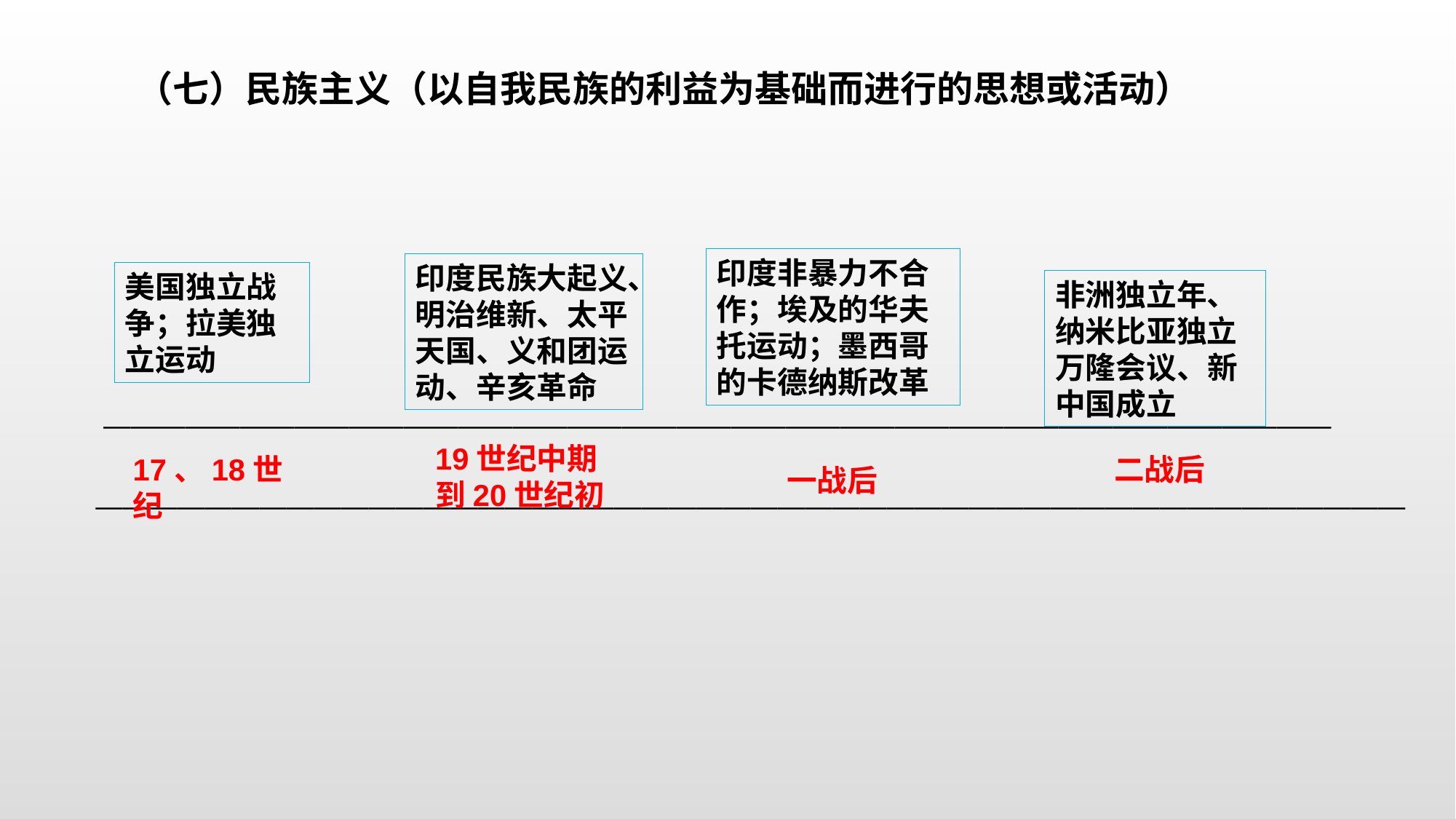

（七）民族主义（以自我民族的利益为基础而进行的思想或活动）
印度非暴力不合作；埃及的华夫托运动；墨西哥的卡德纳斯改革
印度民族大起义、明治维新、太平天国、义和团运动、辛亥革命
美国独立战争；拉美独立运动
非洲独立年、纳米比亚独立万隆会议、新中国成立
—————————————————————————————————————————————
19世纪中期到20世纪初
二战后
17、18世纪
一战后
————————————————————————————————————————————————